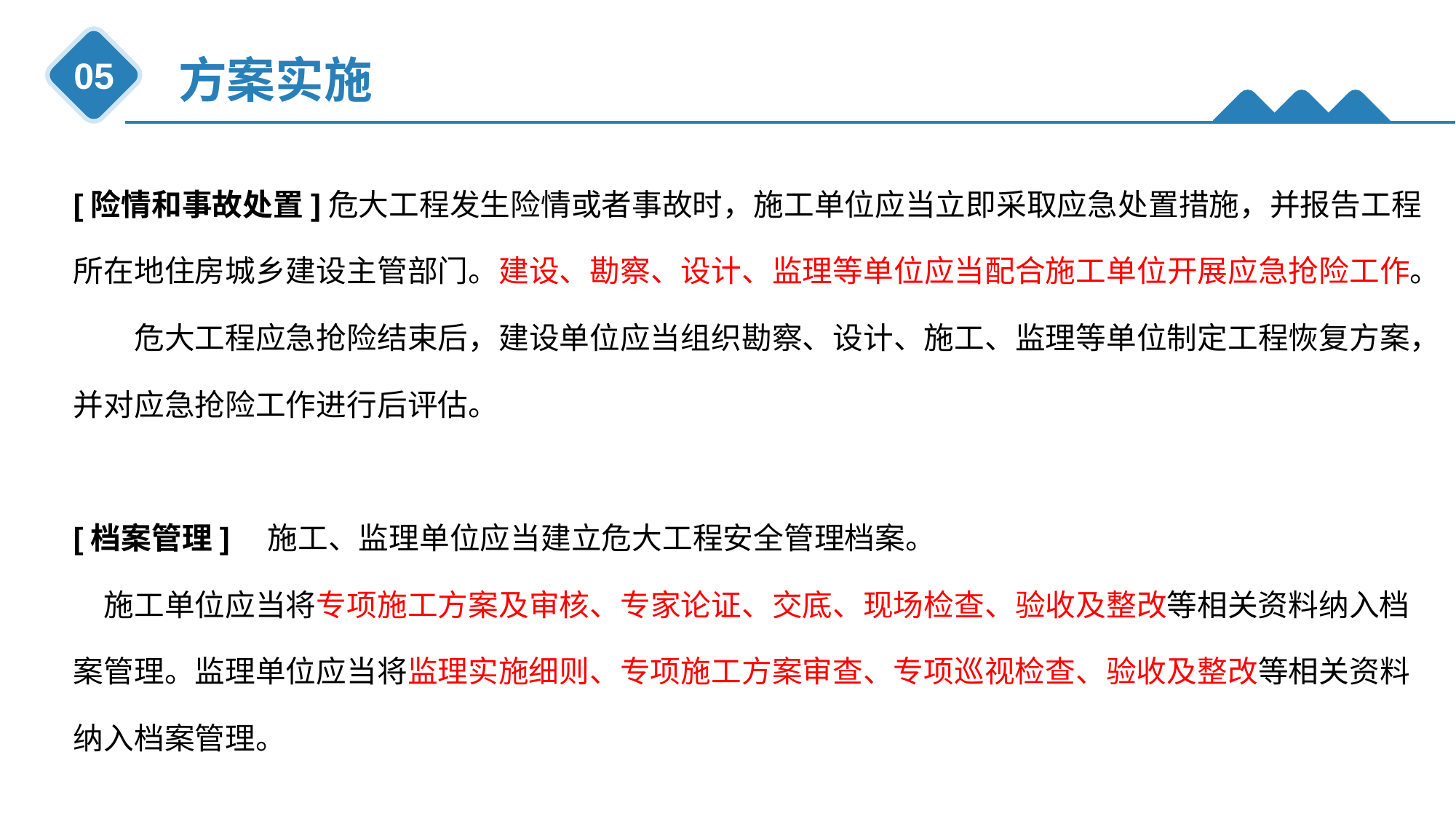

方案实施
05

[险情和事故处置]危大工程发生险情或者事故时，施工单位应当立即采取应急处置措施，并报告工程所在地住房城乡建设主管部门。建设、勘察、设计、监理等单位应当配合施工单位开展应急抢险工作。
　　危大工程应急抢险结束后，建设单位应当组织勘察、设计、施工、监理等单位制定工程恢复方案，并对应急抢险工作进行后评估。

[档案管理]　施工、监理单位应当建立危大工程安全管理档案。
　施工单位应当将专项施工方案及审核、专家论证、交底、现场检查、验收及整改等相关资料纳入档案管理。监理单位应当将监理实施细则、专项施工方案审查、专项巡视检查、验收及整改等相关资料纳入档案管理。